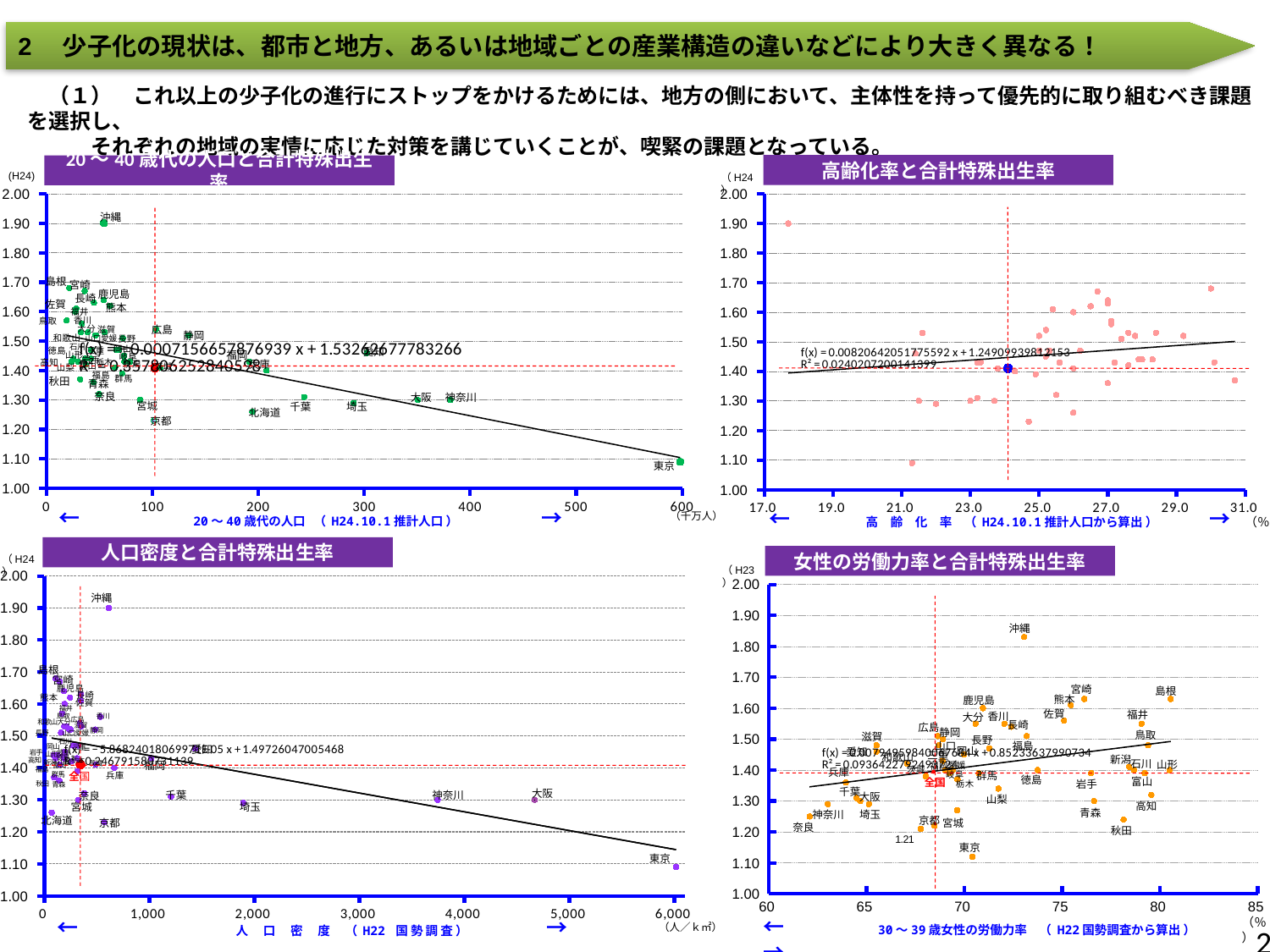

2　少子化の現状は、都市と地方、あるいは地域ごとの産業構造の違いなどにより大きく異なる！
　（１）　これ以上の少子化の進行にストップをかけるためには、地方の側において、主体性を持って優先的に取り組むべき課題を選択し、
　　　それぞれの地域の実情に応じた対策を講じていくことが、喫緊の課題となっている。
高齢化率と合計特殊出生率
20～40歳代の人口と合計特殊出生率

### Chart

| Category | 全　国 | 北海道 | 青　森 | 岩　手 | 宮　城 | 秋　田 | 山　形 | 福　島 | 茨　城 | 栃　木 | 群　馬 | 埼　玉 | 千　葉 | 東　京 | 神奈川 | 新　潟 | 富　山 | 石　川 | 福　井 | 山　梨 | 長　野 | 岐　阜 | 静　岡 | 愛　知 | 三　重 | 滋　賀 | 京　都 | 大　阪 | 兵　庫 | 奈　良 | 和歌山 | 鳥　取 | 島　根 | 岡　山 | 広　島 | 山　口 | 徳　島 | 香　川 | 愛　媛 | 高　知 | 福　岡 | 佐　賀 | 長　崎 | 熊　本 | 大　分 | 宮　崎 | 鹿児島 | 沖　縄 |  |
|---|---|---|---|---|---|---|---|---|---|---|---|---|---|---|---|---|---|---|---|---|---|---|---|---|---|---|---|---|---|---|---|---|---|---|---|---|---|---|---|---|---|---|---|---|---|---|---|---|---|
(H24)
（H24）

### Chart

| Category | 全　国 | 北海道 | 青　森 | 岩　手 | 宮　城 | 秋　田 | 山　形 | 福　島 | 茨　城 | 栃　木 | 群　馬 | 埼　玉 | 千　葉 | 東　京 | 神奈川 | 新　潟 | 富　山 | 石　川 | 福　井 | 山　梨 | 長　野 | 岐　阜 | 静　岡 | 愛　知 | 三　重 | 滋　賀 | 京　都 | 大　阪 | 兵　庫 | 奈　良 | 和歌山 | 鳥　取 | 島　根 | 岡　山 | 広　島 | 山　口 | 徳　島 | 香　川 | 愛　媛 | 高　知 | 福　岡 | 佐　賀 | 長　崎 | 熊　本 | 大　分 | 宮　崎 | 鹿児島 | 沖　縄 |  |
|---|---|---|---|---|---|---|---|---|---|---|---|---|---|---|---|---|---|---|---|---|---|---|---|---|---|---|---|---|---|---|---|---|---|---|---|---|---|---|---|---|---|---|---|---|---|---|---|---|---|

←　　　　           　     20～40歳代の人口   （ H24.10.1推計人口 ）                 　　　→
←　　　　　高　齢　化　率　（ H24.10.1推計人口から算出 ）　　 　　→
（千万人）
（％）
人口密度と合計特殊出生率

### Chart

| Category | 人口密度（1km2当たり） | 北海道 | 青　森 | 岩　手 | 宮　城 | 秋　田 | 山　形 | 福　島 | 茨　城 | 栃　木 | 群　馬 | 埼　玉 | 千　葉 | 東　京 | 神奈川 | 新　潟 | 富　山 | 石　川 | 福　井 | 山　梨 | 岐　阜 | 静　岡 | 愛　知 | 三　重 | 滋　賀 | 京　都 | 大　阪 | 兵　庫 | 奈　良 | 和歌山 | 鳥　取 | 島　根 | 岡　山 | 広　島 | 徳　島 | 香　川 | 愛　媛 | 高　知 | 福　岡 | 佐　賀 | 長　崎 | 熊　本 | 大　分 | 宮　崎 | 鹿児島 | 沖　縄 | 全　国 |
|---|---|---|---|---|---|---|---|---|---|---|---|---|---|---|---|---|---|---|---|---|---|---|---|---|---|---|---|---|---|---|---|---|---|---|---|---|---|---|---|---|---|---|---|---|---|---|---|
（H24）
女性の労働力率と合計特殊出生率
（H23）

### Chart

| Category | 女性の労働力率[30～39歳]（H22) |
|---|---|

←　　　　　　　30～39歳女性の労働力率　（ H22国勢調査から算出 ）　　　→
←　　　　　　　　　　 　  人 　口　 密　 度　 （ H22 国 勢 調 査 ）    　           　　→
（％）
（人／ｋ㎡）
2